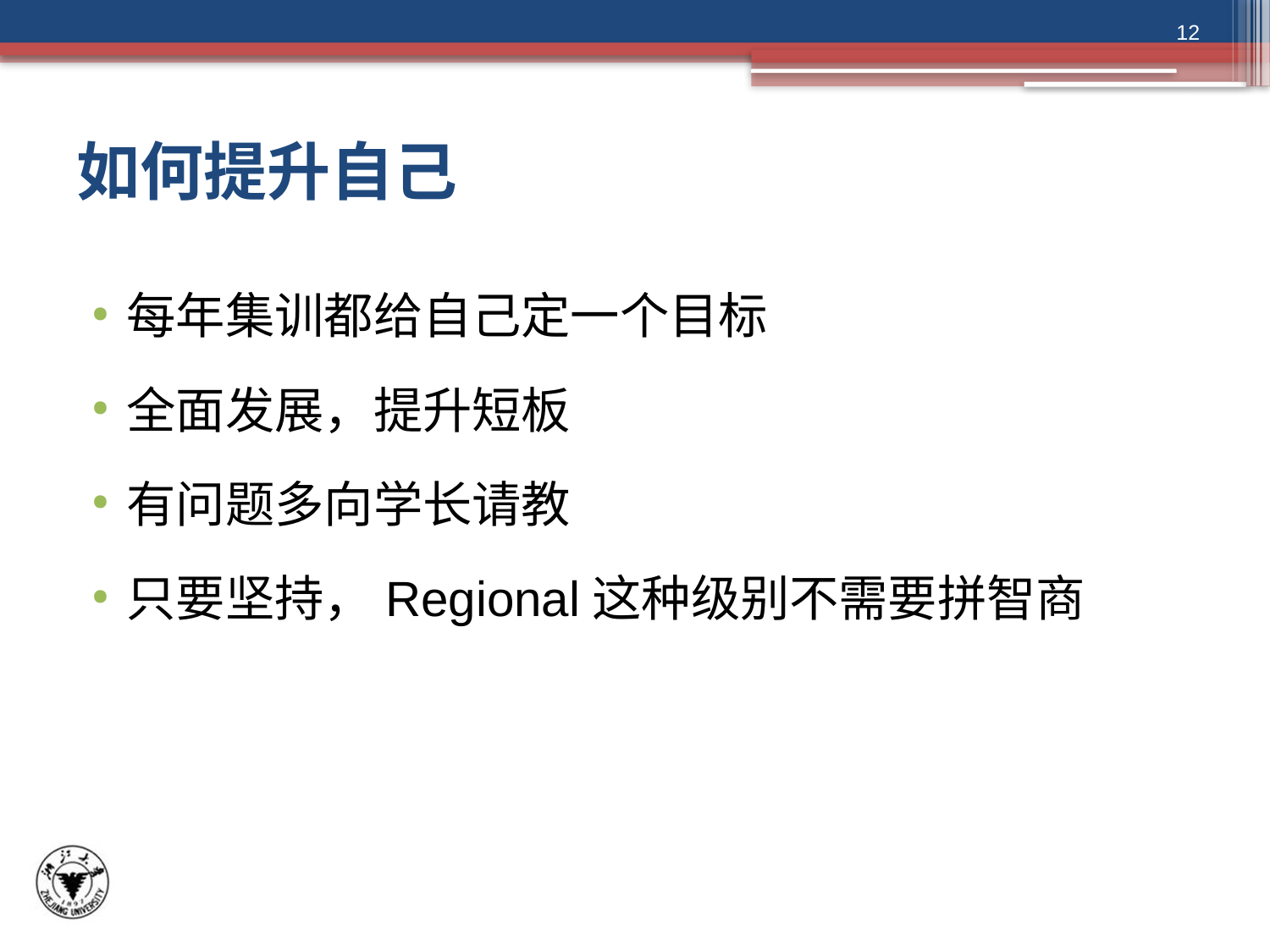

12
# 如何提升自己
每年集训都给自己定一个目标
全面发展，提升短板
有问题多向学长请教
只要坚持，Regional这种级别不需要拼智商